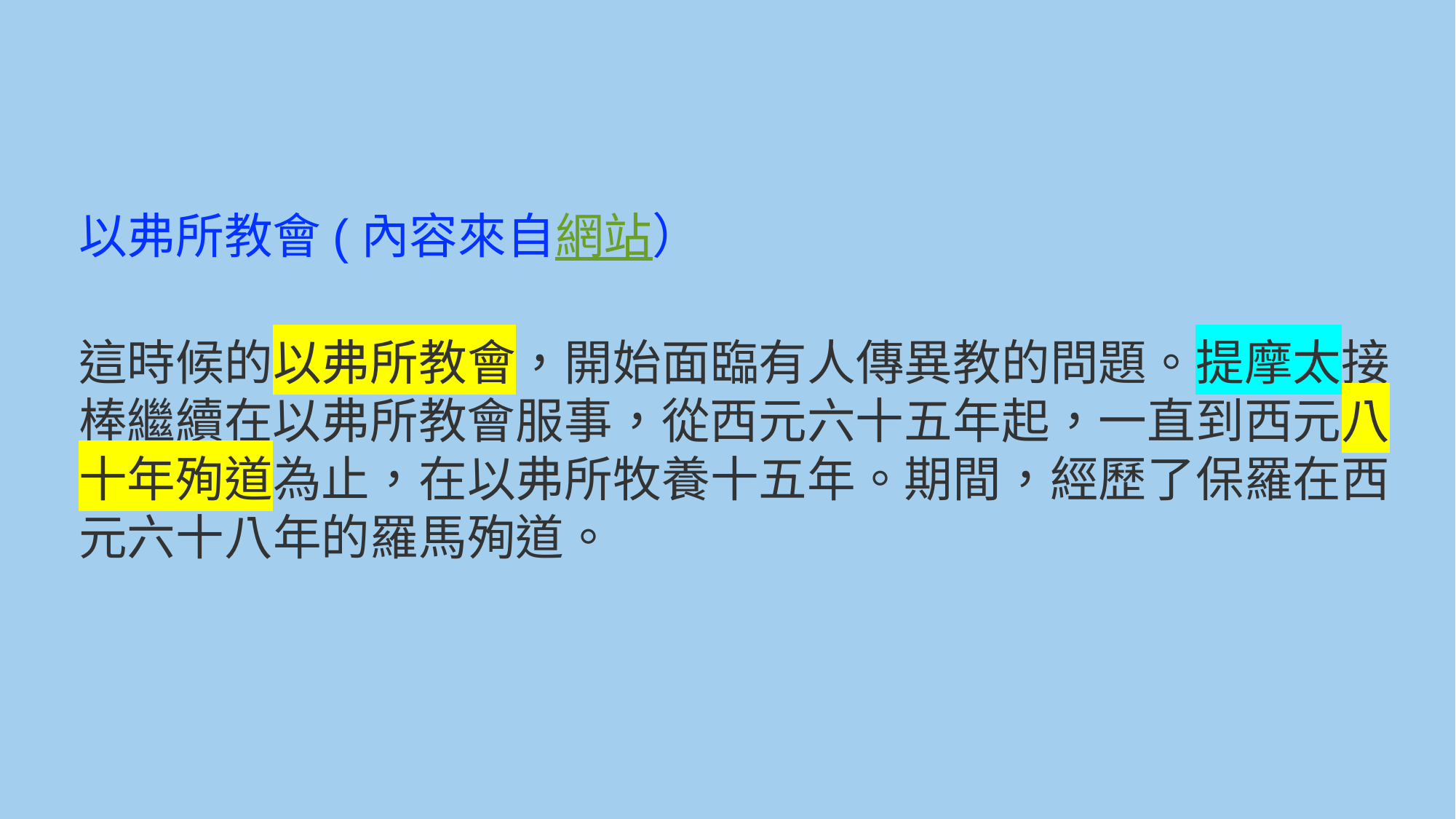

以弗所教會(內容來自網站）
這時候的以弗所教會，開始面臨有人傳異教的問題。提摩太接棒繼續在以弗所教會服事，從西元六十五年起，一直到西元八十年殉道為止，在以弗所牧養十五年。期間，經歷了保羅在西元六十八年的羅馬殉道。